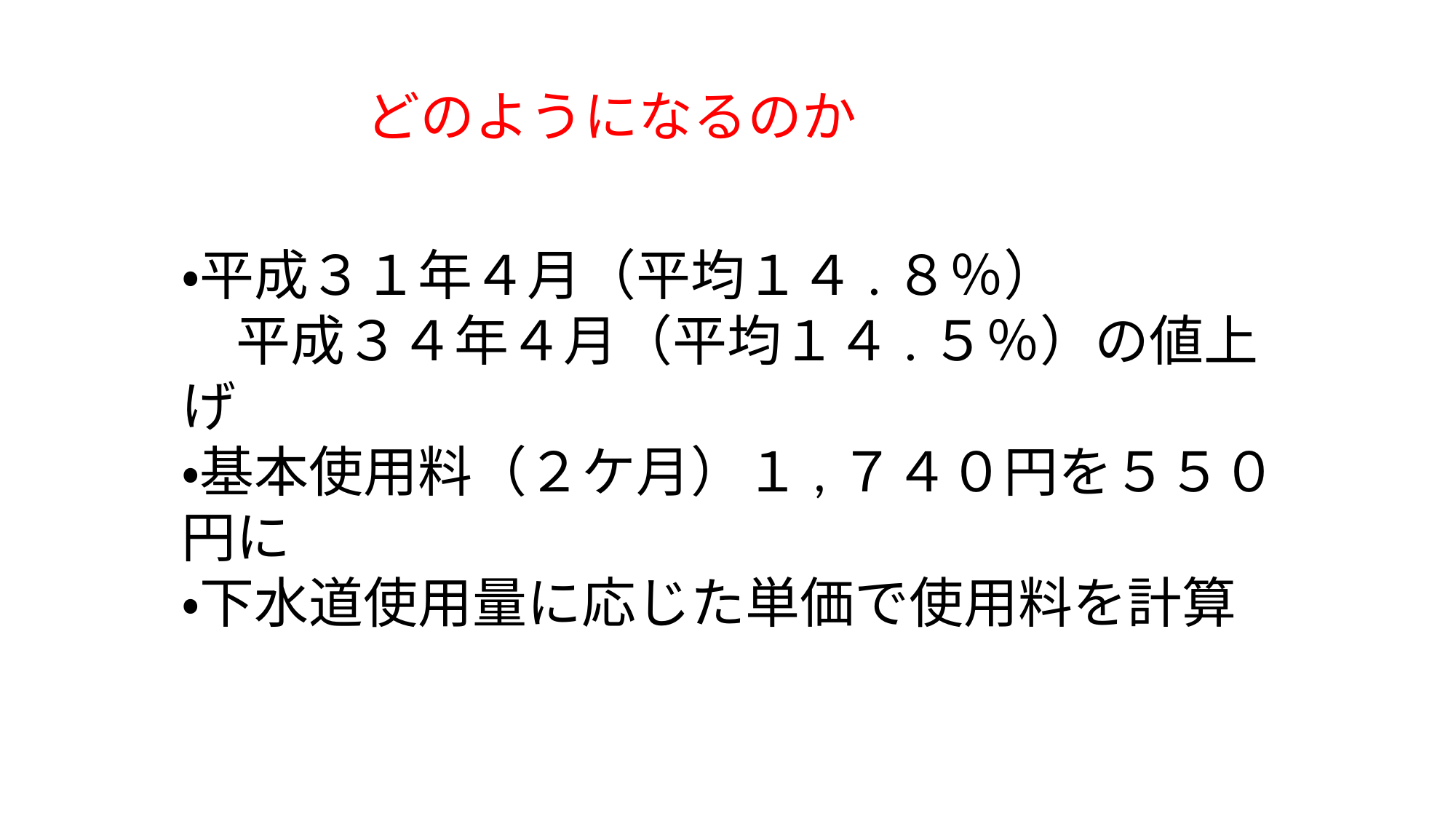

どのようになるのか
・平成３１年４月（平均１４.８％）
　平成３４年４月（平均１４.５％）の値上げ
・基本使用料（２ケ月）１,７４０円を５５０円に
・下水道使用量に応じた単価で使用料を計算